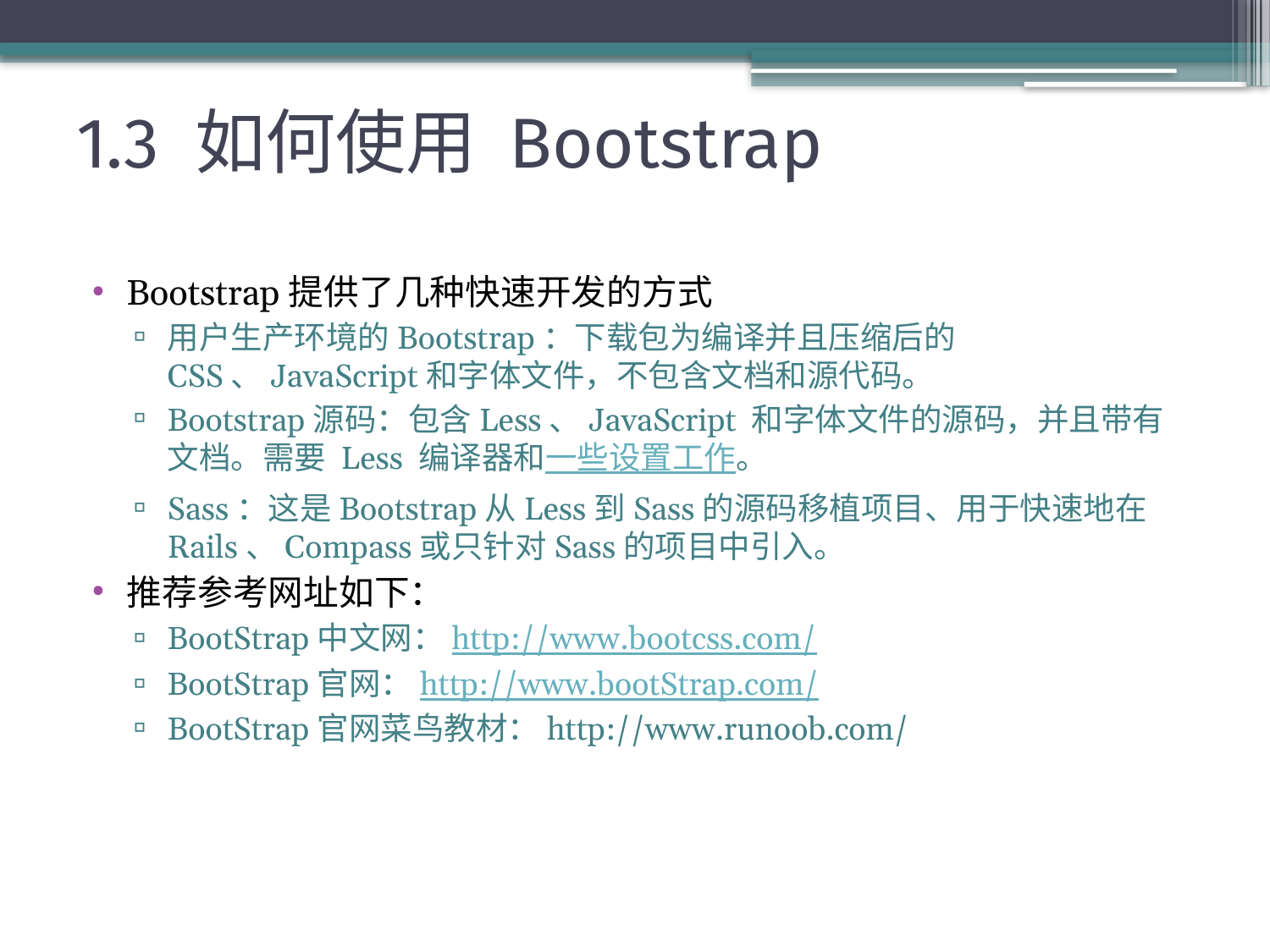

# 1.3 如何使用 Bootstrap

Bootstrap提供了几种快速开发的方式
用户生产环境的Bootstrap：下载包为编译并且压缩后的CSS、JavaScript和字体文件，不包含文档和源代码。
Bootstrap源码：包含Less、JavaScript 和字体文件的源码，并且带有文档。需要 Less 编译器和一些设置工作。
Sass：这是Bootstrap从Less到Sass的源码移植项目、用于快速地在Rails、Compass或只针对Sass的项目中引入。
推荐参考网址如下：
BootStrap中文网：http://www.bootcss.com/
BootStrap官网：http://www.bootStrap.com/
BootStrap官网菜鸟教材：http://www.runoob.com/